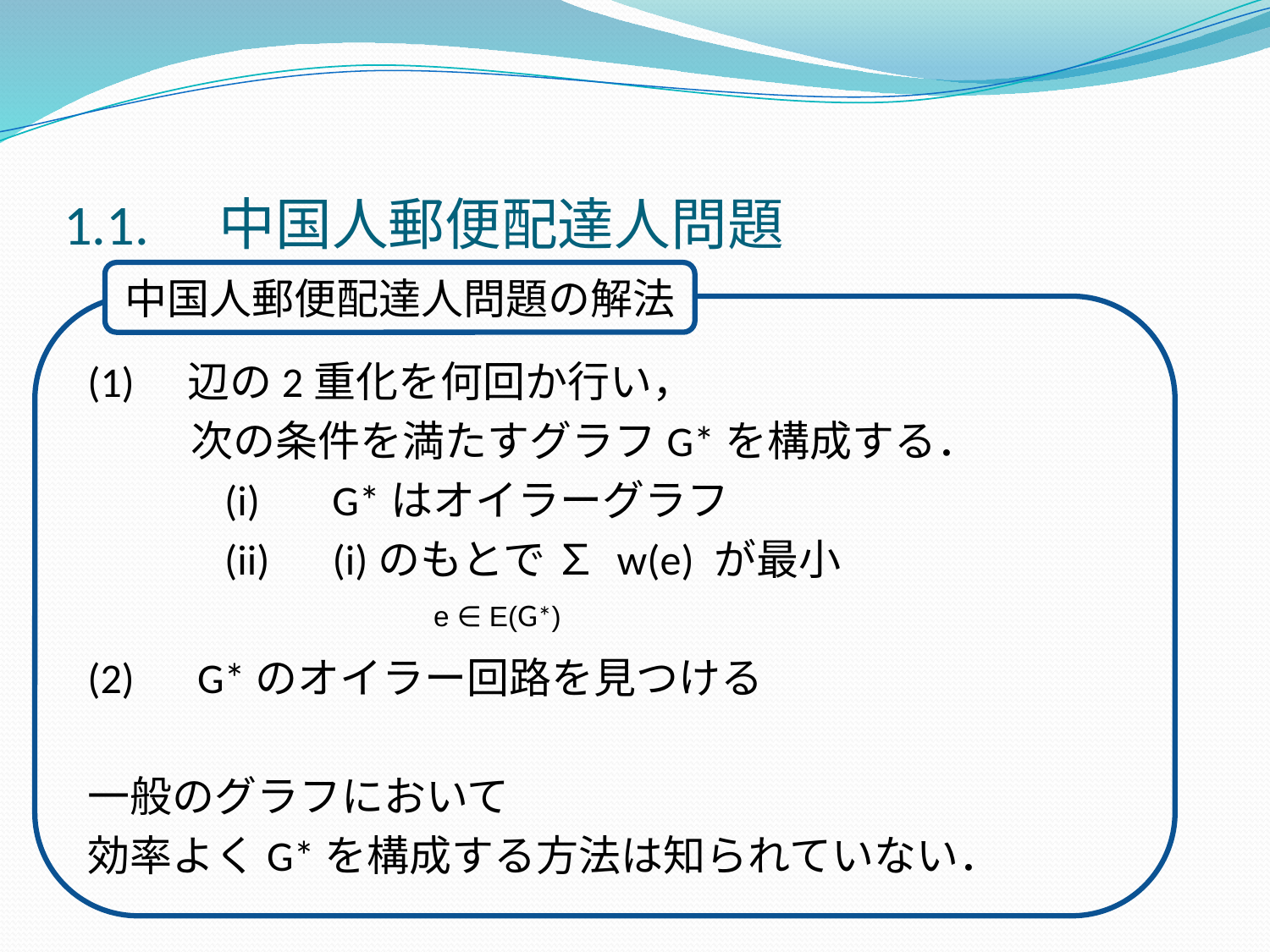

1.1.　中国人郵便配達人問題
中国人郵便配達人問題の解法

(1)　辺の2重化を何回か行い，
　　  次の条件を満たすグラフG*を構成する．
　　　(i)　 G*はオイラーグラフ
　　　(ii)　(i)のもとで ∑ w(e) が最小

(2)　G*のオイラー回路を見つける

一般のグラフにおいて
効率よくG*を構成する方法は知られていない．

　　e ∈ E(G*)